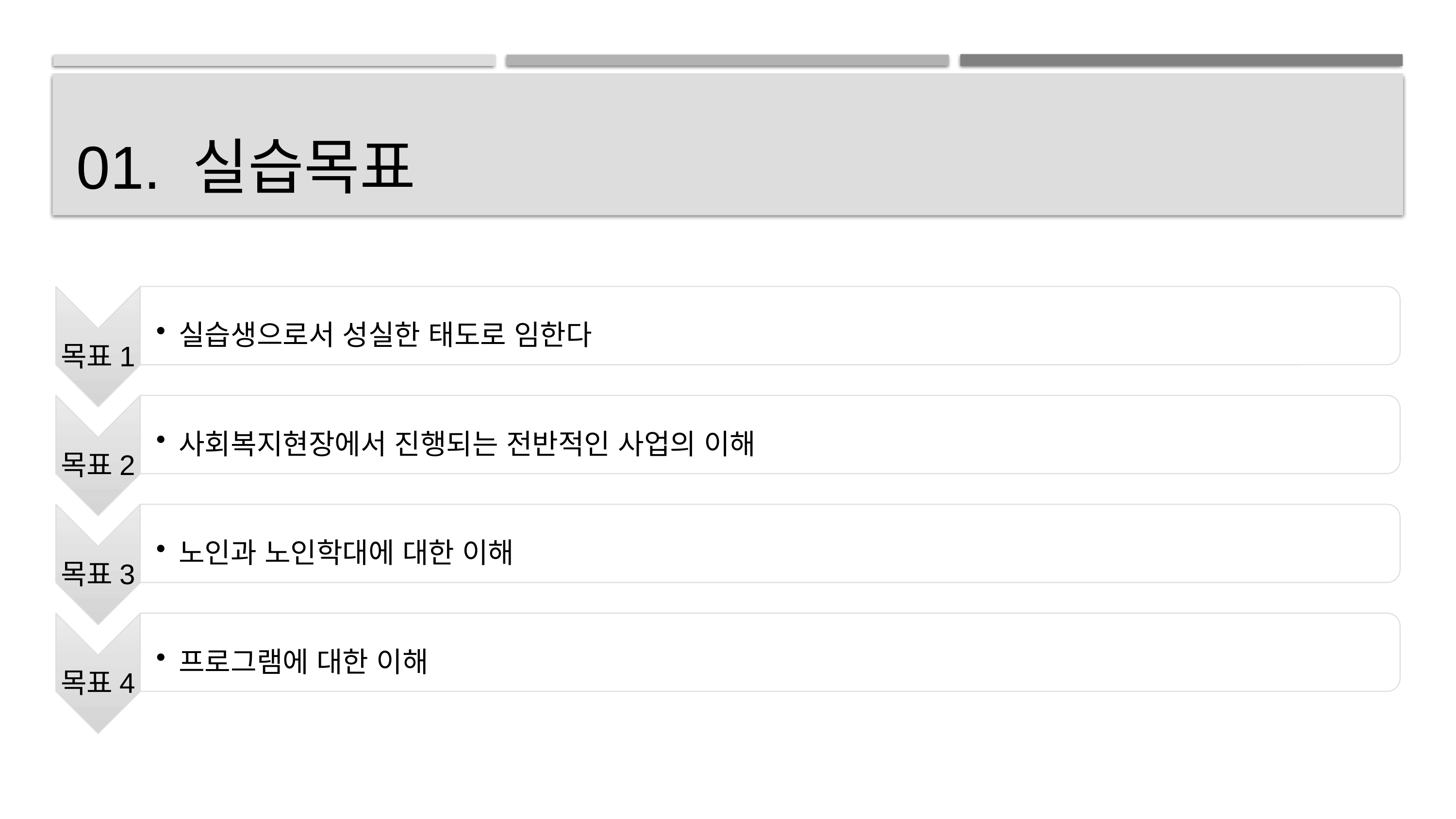

# 01. 실습목표
목표1
실습생으로서 성실한 태도로 임한다
목표2
사회복지현장에서 진행되는 전반적인 사업의 이해
목표3
노인과 노인학대에 대한 이해
목표4
프로그램에 대한 이해